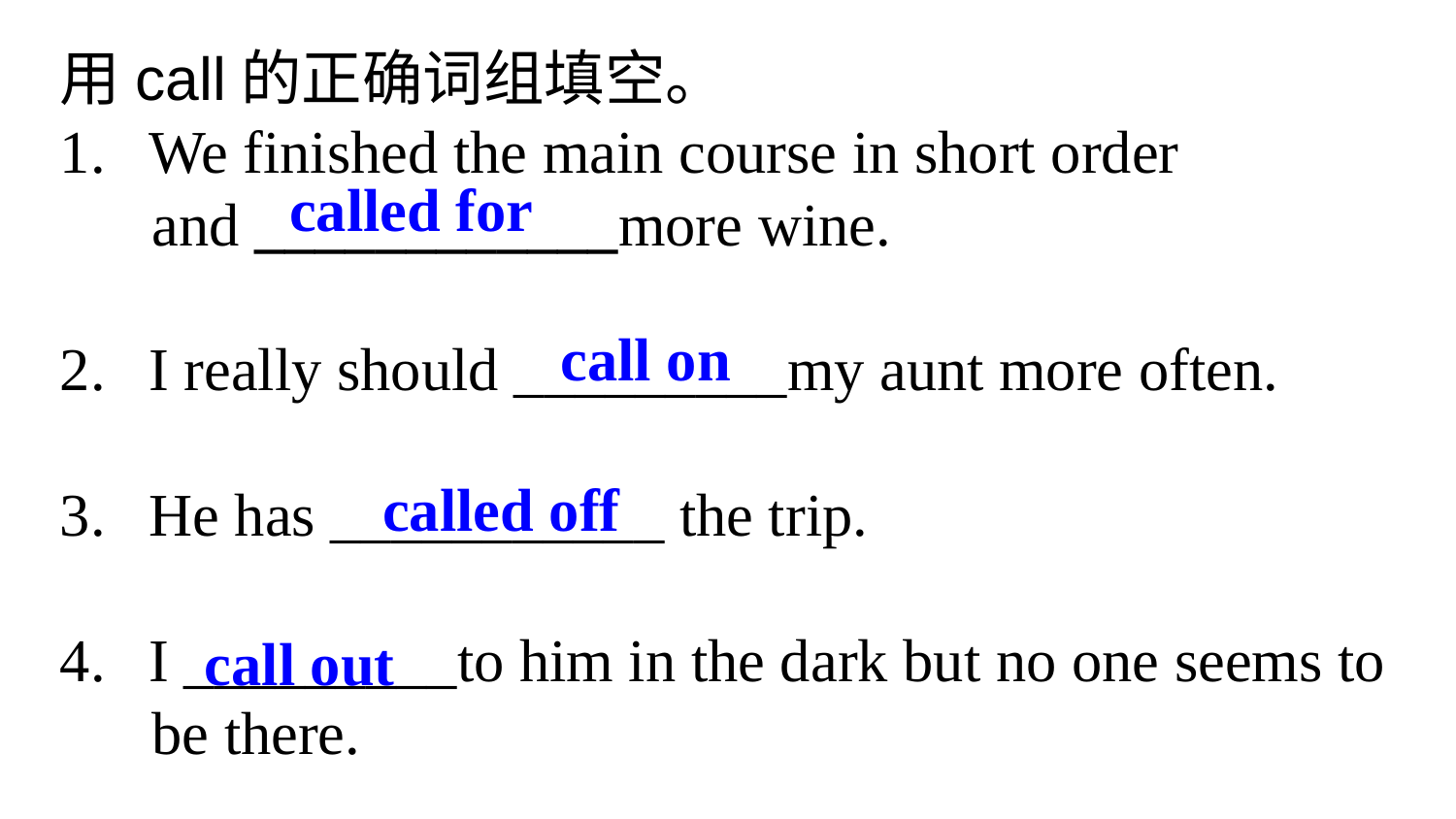

用call的正确词组填空。
We finished the main course in short order
      and ____________more wine.

I really should _________my aunt more often.

He has ___________ the trip.

I _________to him in the dark but no one seems to
      be there.

called for
call on
called off
call out